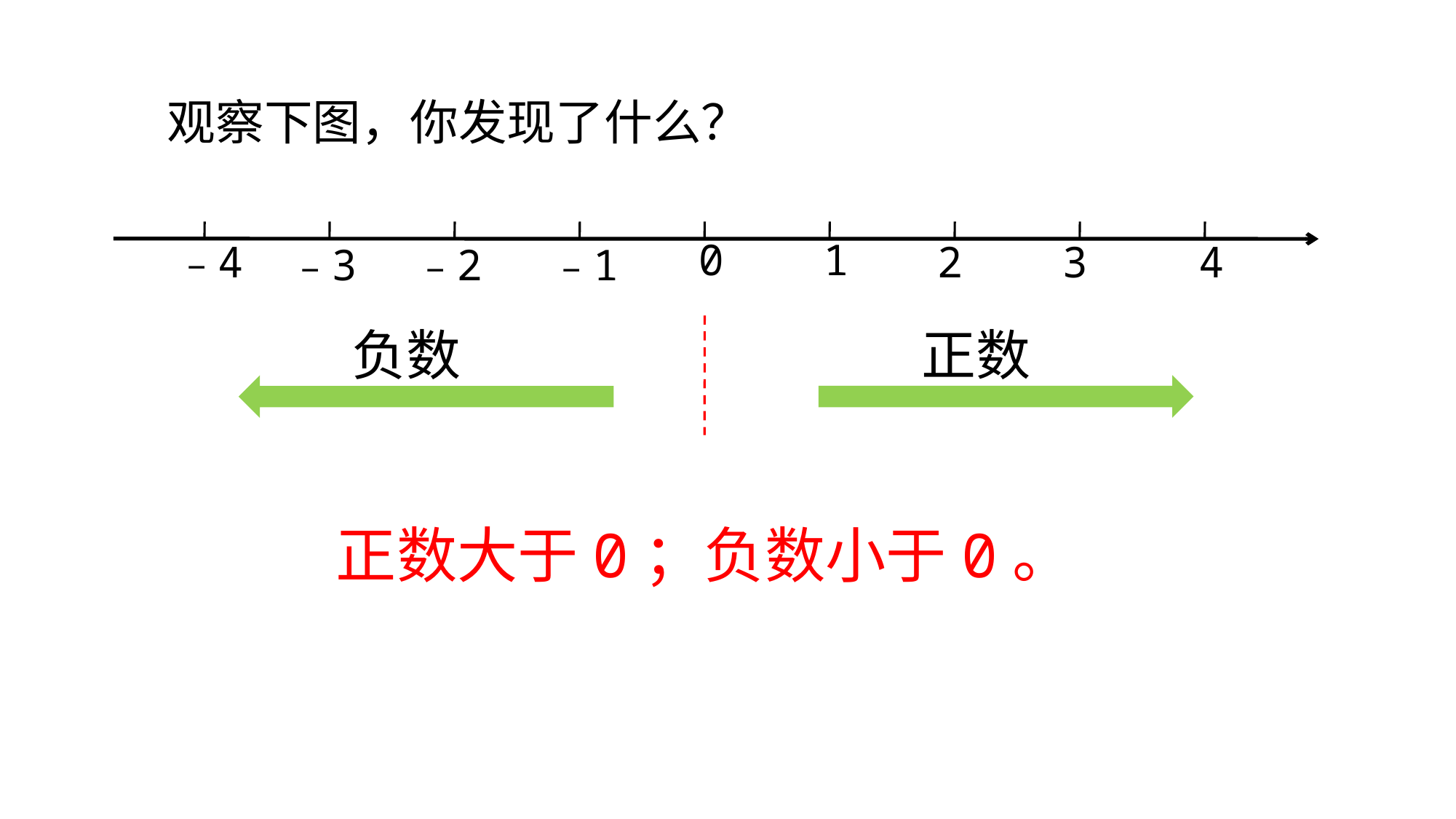

观察下图，你发现了什么？
0
1
﹣4
2
3
4
﹣3
﹣2
﹣1
正数
负数

正数大于0；负数小于0。